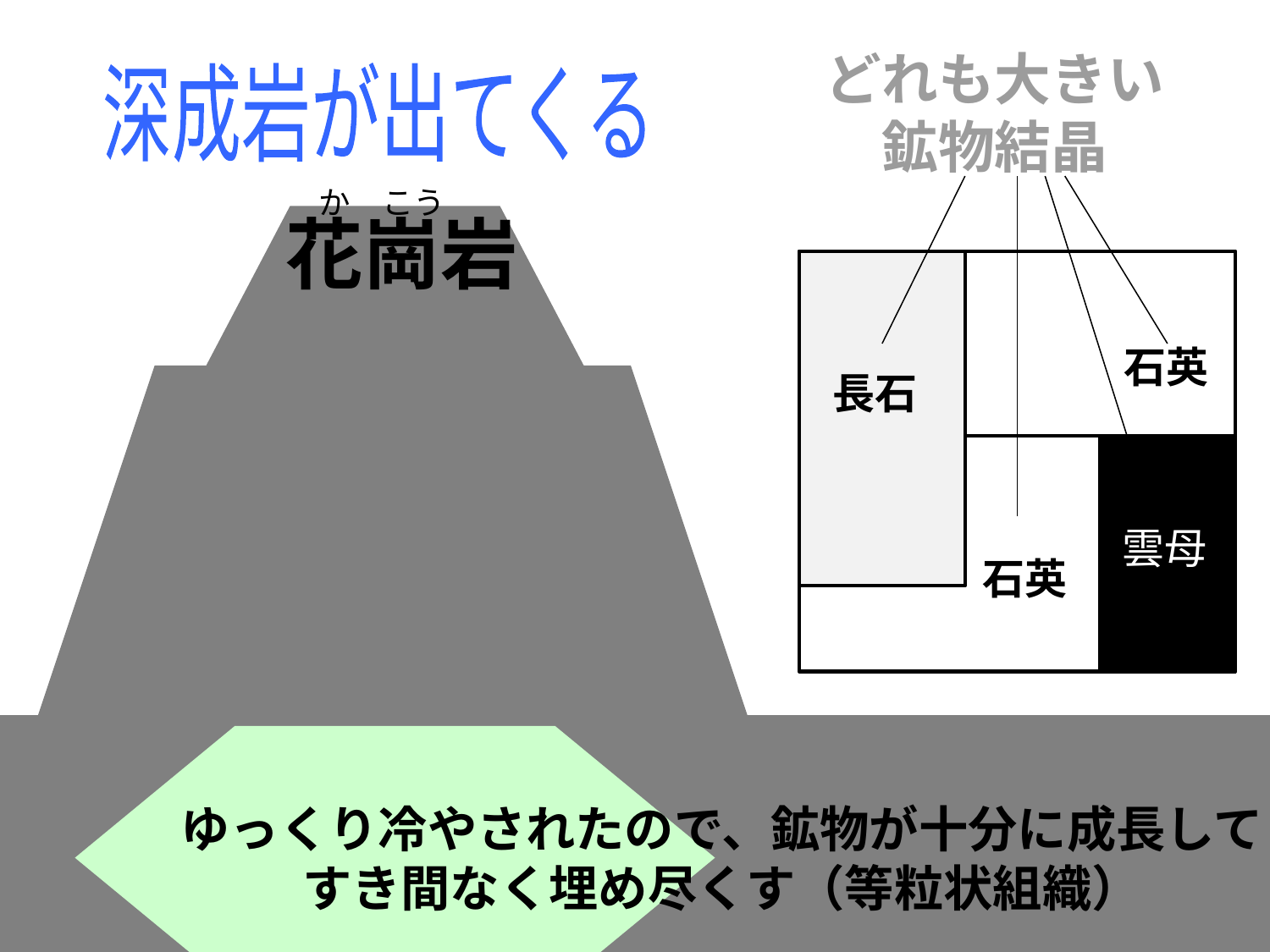

どれも大きい
鉱物結晶
深成岩が出てくる
か　こう
花崗岩

石英
長石

雲母
石英

ゆっくり冷やされたので、鉱物が十分に成長して
すき間なく埋め尽くす（等粒状組織）